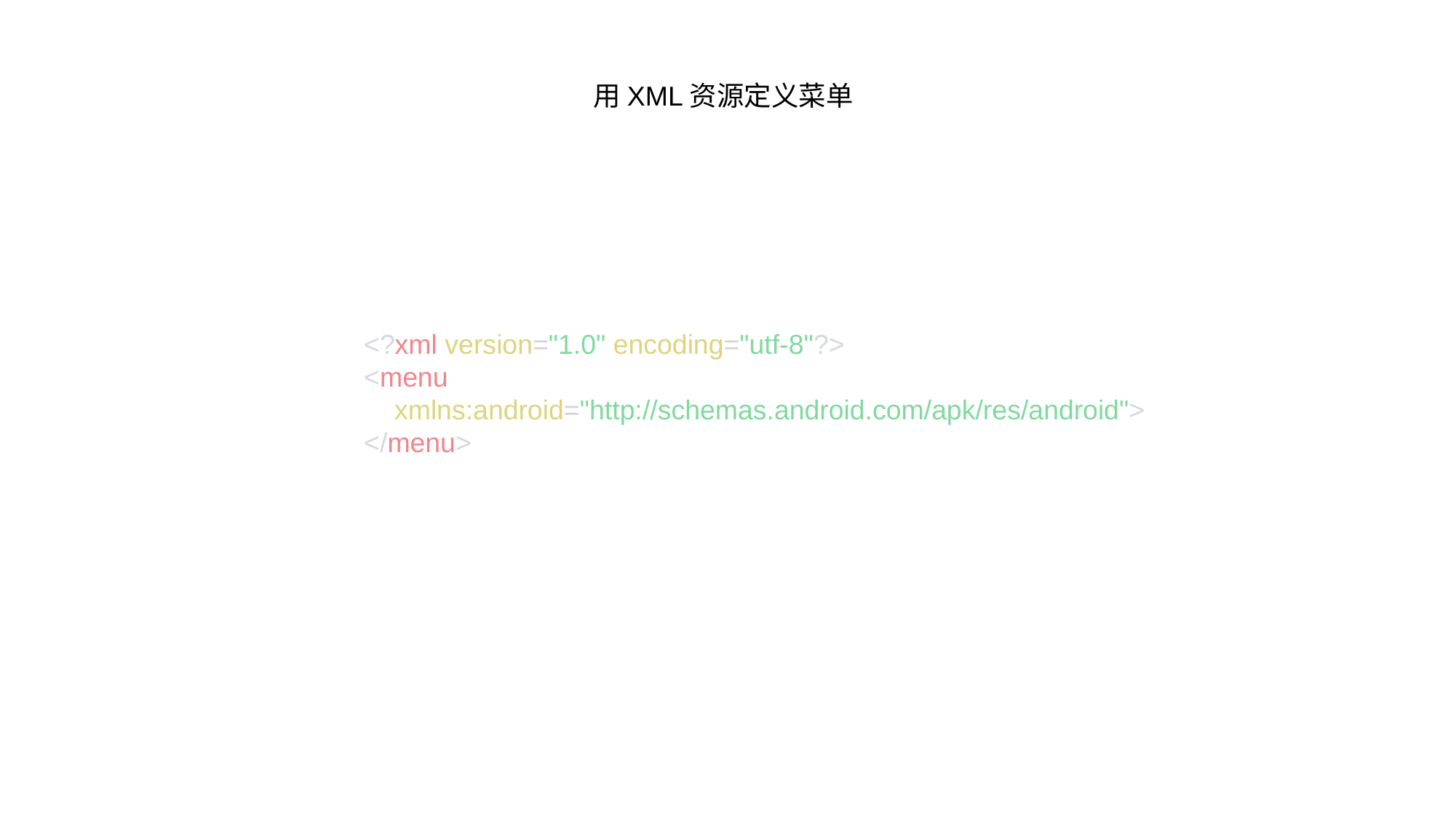

用XML资源定义菜单
<?xml version="1.0" encoding="utf-8"?>
<menu
    xmlns:android="http://schemas.android.com/apk/res/android">
</menu>